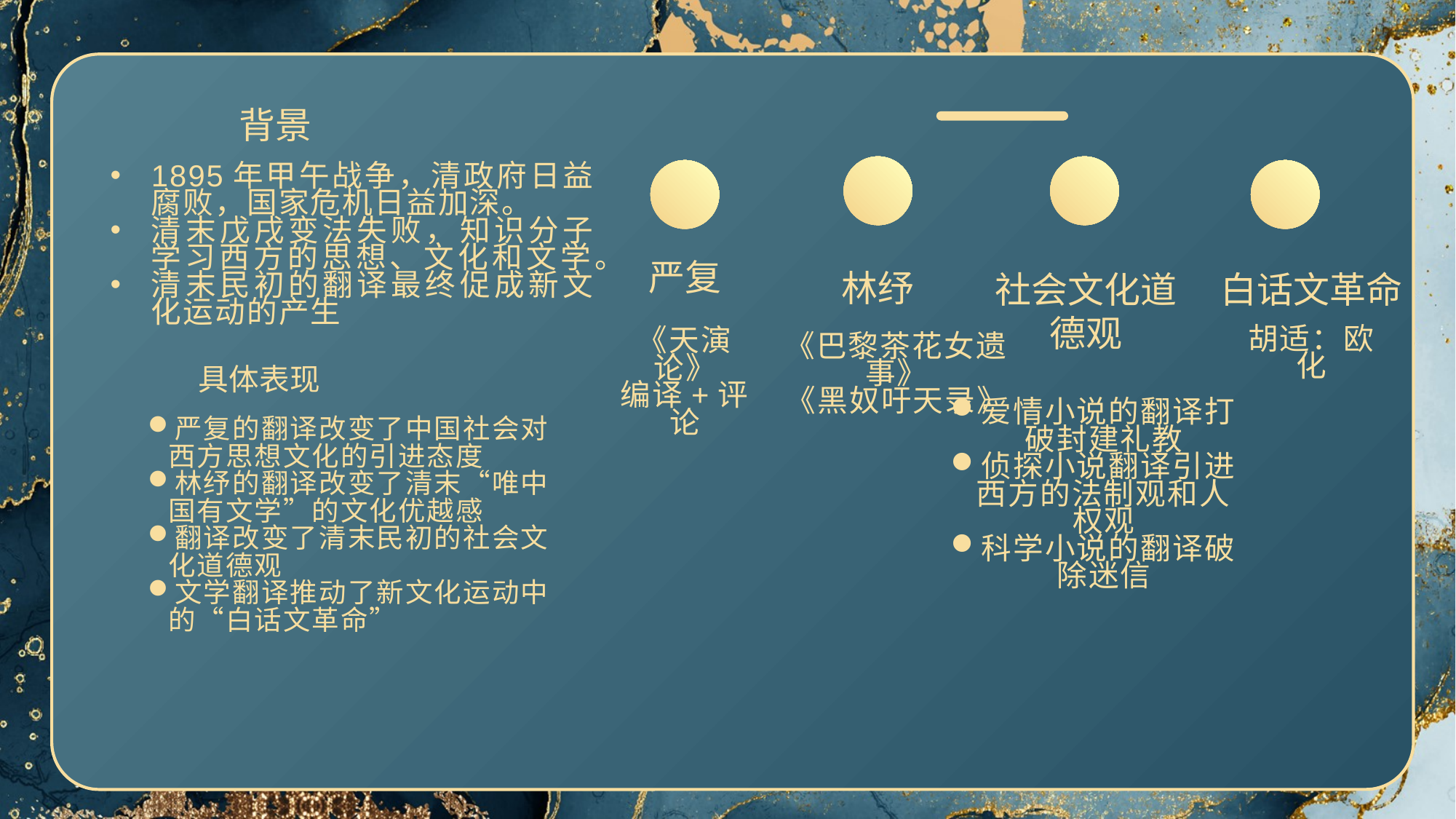

背景

1895年甲午战争，清政府日益腐败，国家危机日益加深。
清末戊戌变法失败，知识分子学习西方的思想、文化和文学。
清末民初的翻译最终促成新文化运动的产生

严复
林纾
白话文革命
社会文化道德观
胡适：欧化
《天演论》
编译+评论
《巴黎茶花女遗事》
《黑奴吁天录》
具体表现
爱情小说的翻译打破封建礼教
侦探小说翻译引进西方的法制观和人权观
科学小说的翻译破除迷信
严复的翻译改变了中国社会对西方思想文化的引进态度
林纾的翻译改变了清末“唯中国有文学”的文化优越感
翻译改变了清末民初的社会文化道德观
文学翻译推动了新文化运动中的“白话文革命”